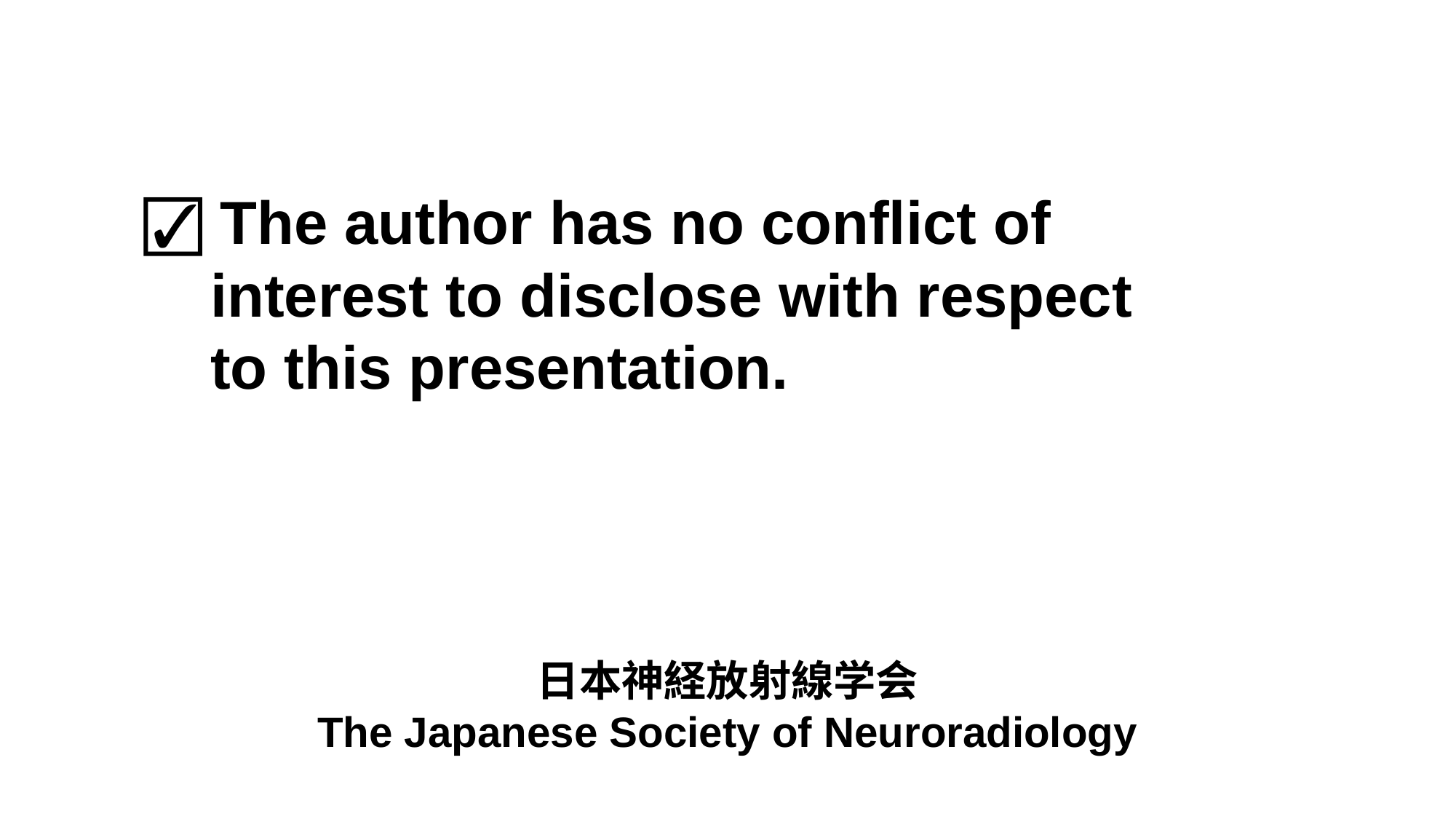

☑ The author has no conflict of
    interest to disclose with respect
    to this presentation.
日本神経放射線学会
The Japanese Society of Neuroradiology